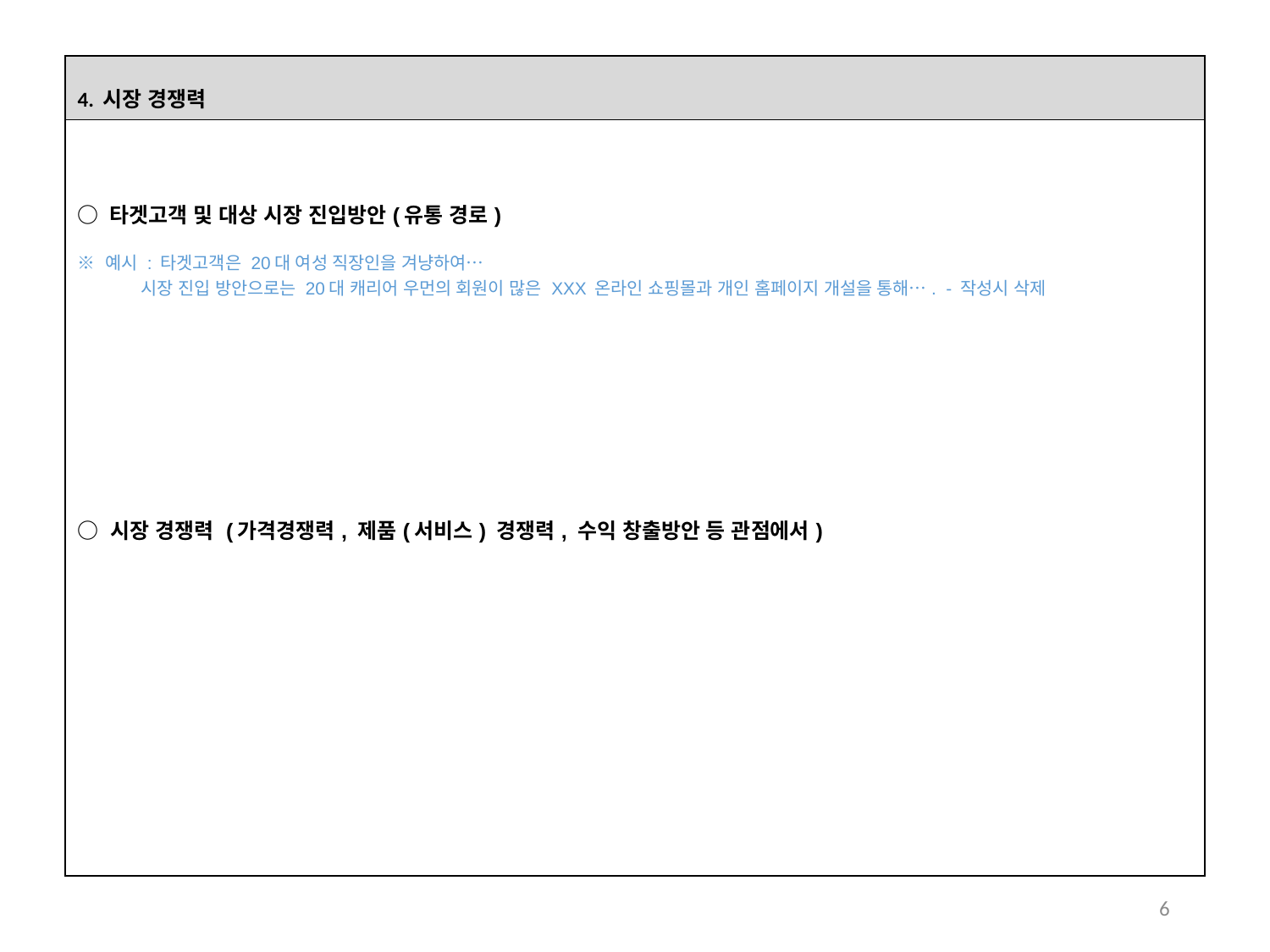

| 4. 시장 경쟁력 |
| --- |
| ○ 타겟고객 및 대상 시장 진입방안(유통 경로) ※ 예시 : 타겟고객은 20대 여성 직장인을 겨냥하여… 시장 진입 방안으로는 20대 캐리어 우먼의 회원이 많은 XXX 온라인 쇼핑몰과 개인 홈페이지 개설을 통해…. - 작성시 삭제 ○ 시장 경쟁력 (가격경쟁력, 제품(서비스) 경쟁력, 수익 창출방안 등 관점에서) |
6